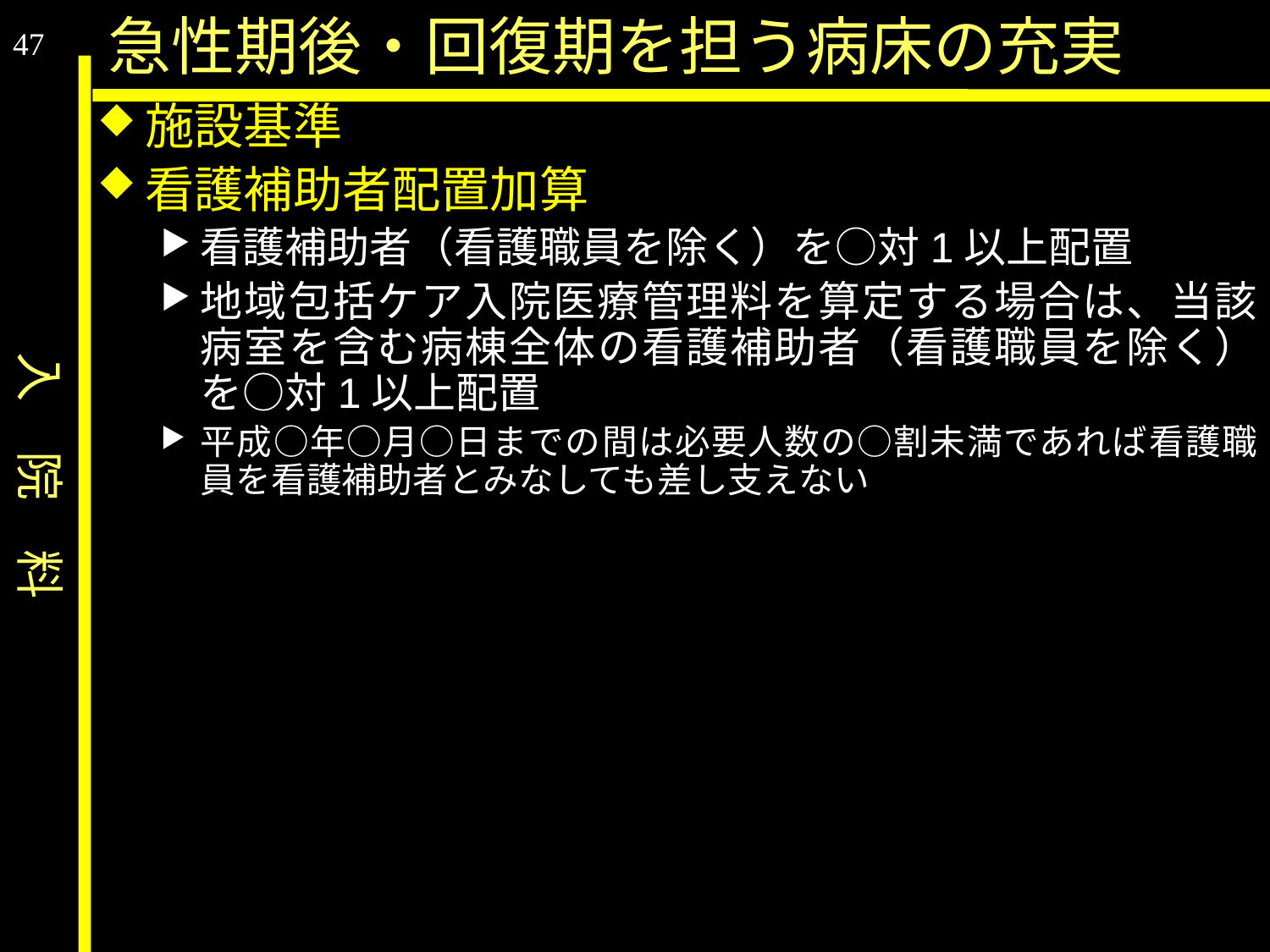

入　院　料
急性期後・回復期を担う病床の充実
47

施設基準
看護補助者配置加算
看護補助者（看護職員を除く）を○対1以上配置
地域包括ケア入院医療管理料を算定する場合は、当該病室を含む病棟全体の看護補助者（看護職員を除く）を○対1以上配置
平成○年○月○日までの間は必要人数の○割未満であれば看護職員を看護補助者とみなしても差し支えない